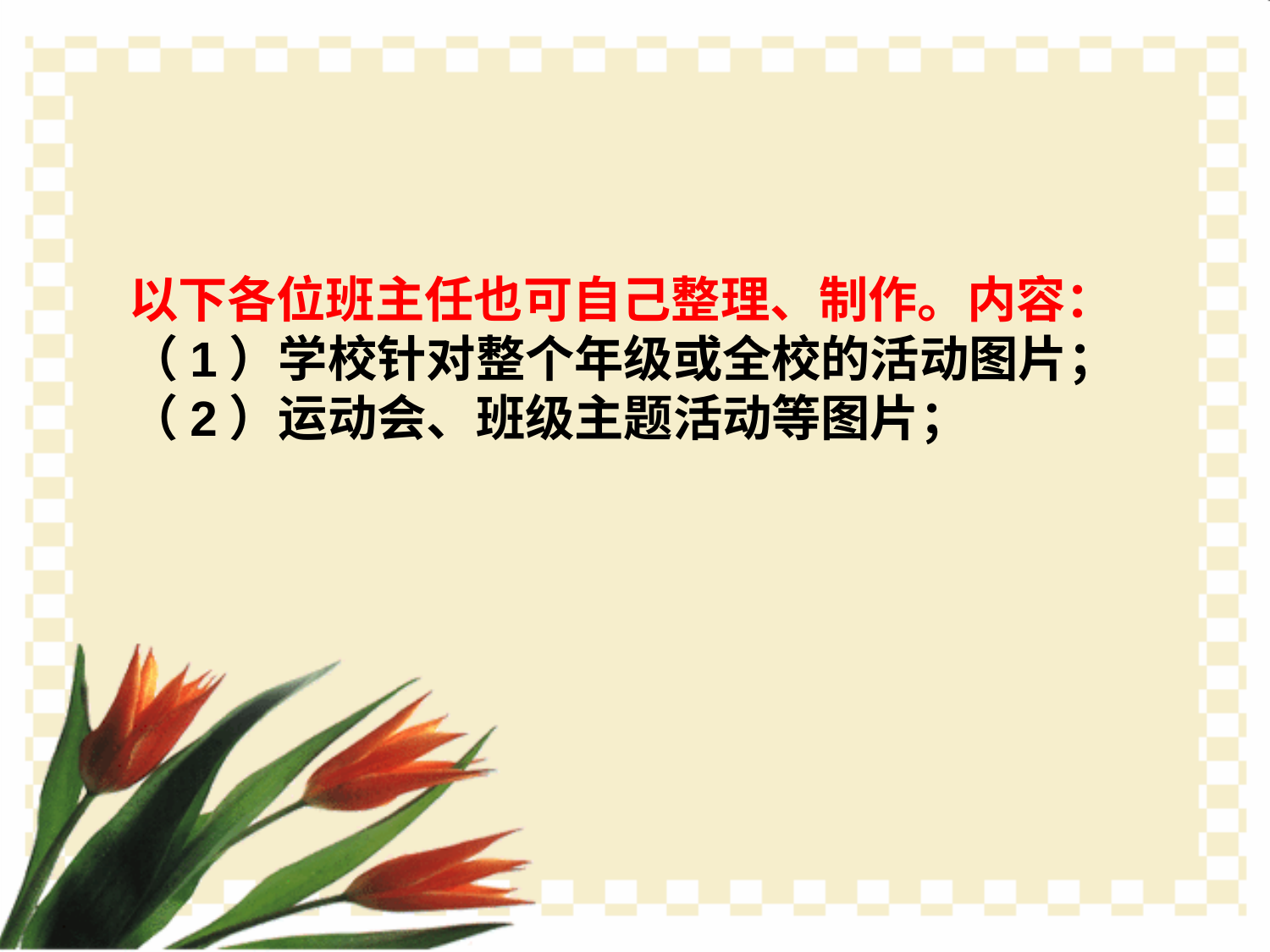

以下各位班主任也可自己整理、制作。内容：
（1）学校针对整个年级或全校的活动图片；
（2）运动会、班级主题活动等图片；